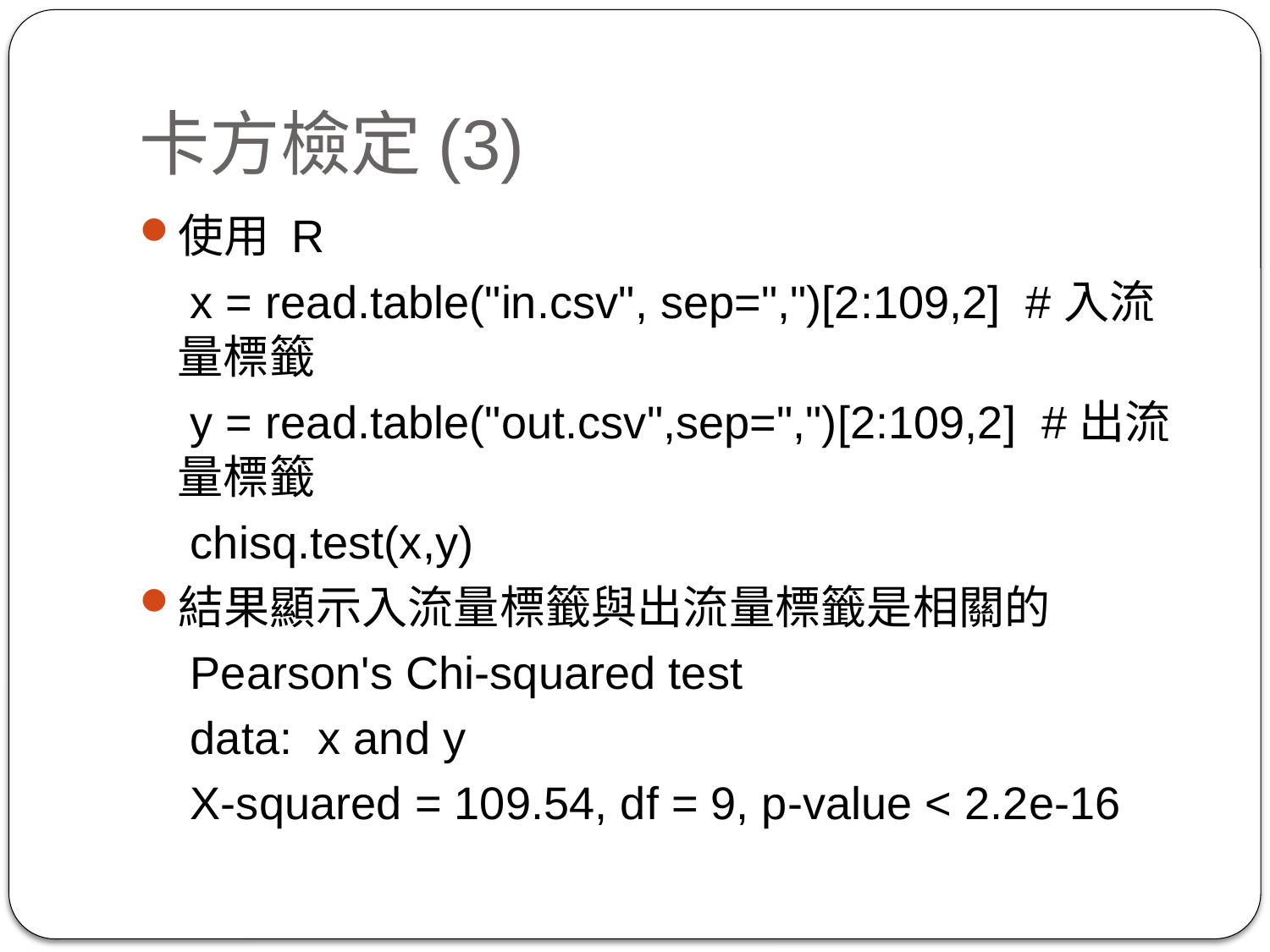

# 卡方檢定(3)
使用 R
    x = read.table("in.csv", sep=",")[2:109,2]  #入流量標籤
    y = read.table("out.csv",sep=",")[2:109,2]  #出流量標籤
    chisq.test(x,y)
結果顯示入流量標籤與出流量標籤是相關的
    Pearson's Chi-squared test
    data:  x and y
    X-squared = 109.54, df = 9, p-value < 2.2e-16